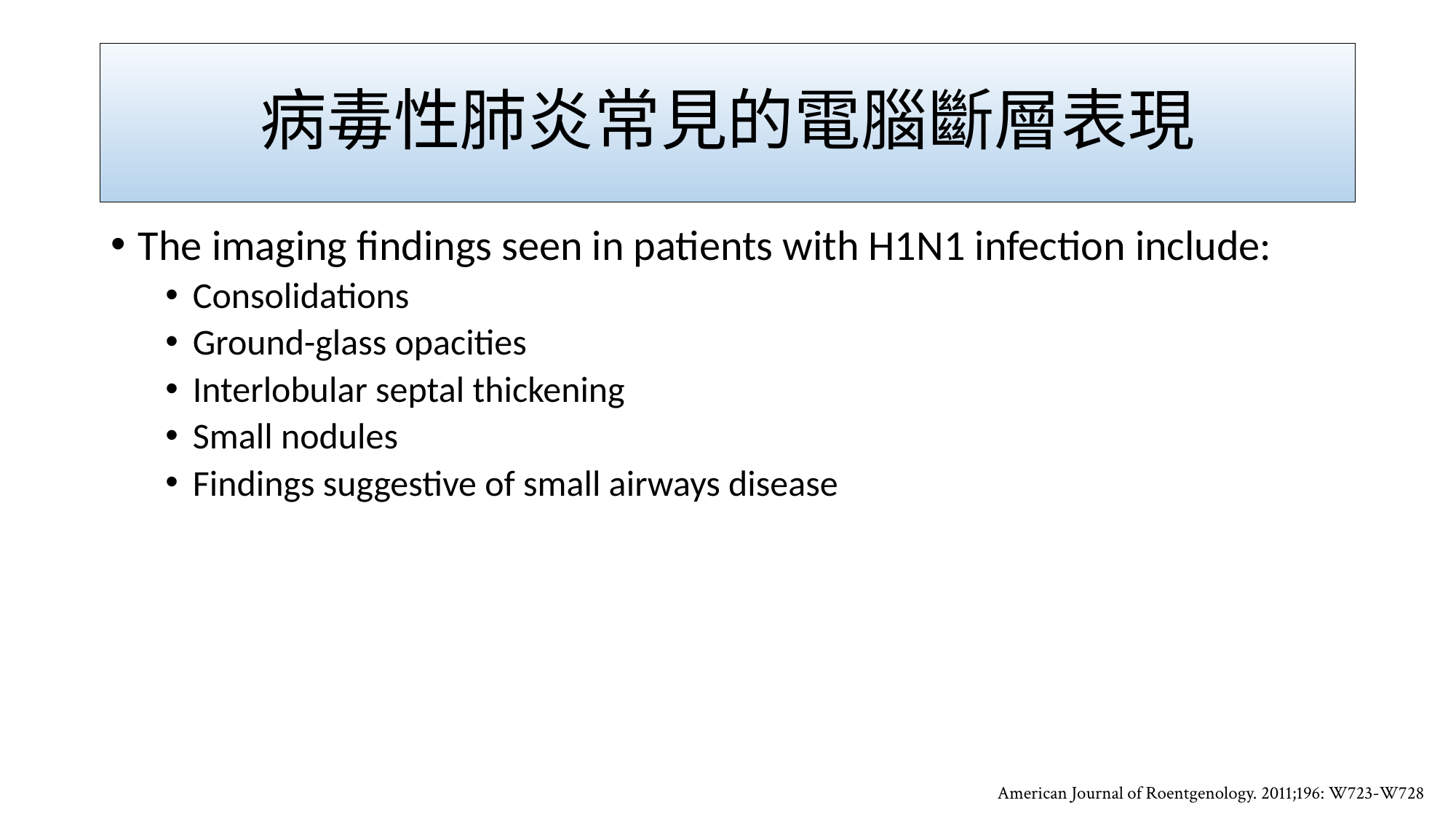

# 病毒性肺炎常見的電腦斷層表現
The imaging findings seen in patients with H1N1 infection include:
Consolidations
Ground-glass opacities
Interlobular septal thickening
Small nodules
Findings suggestive of small airways disease
American Journal of Roentgenology. 2011;196: W723-W728